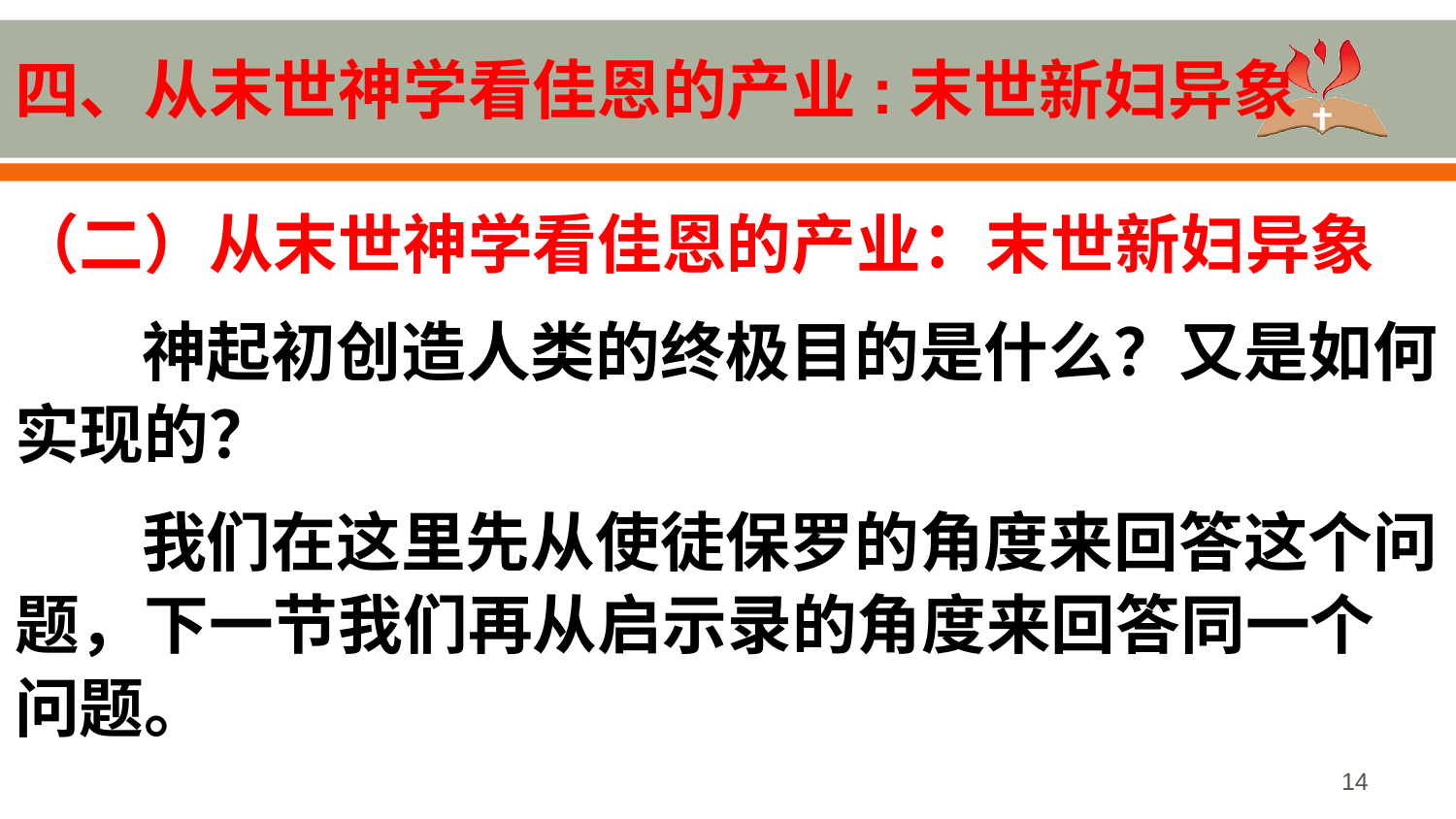

# 四、从末世神学看佳恩的产业:末世新妇异象
（二）从末世神学看佳恩的产业：末世新妇异象
神起初创造人类的终极目的是什么？又是如何实现的？
我们在这里先从使徒保罗的角度来回答这个问题，下一节我们再从启示录的角度来回答同一个问题。

14